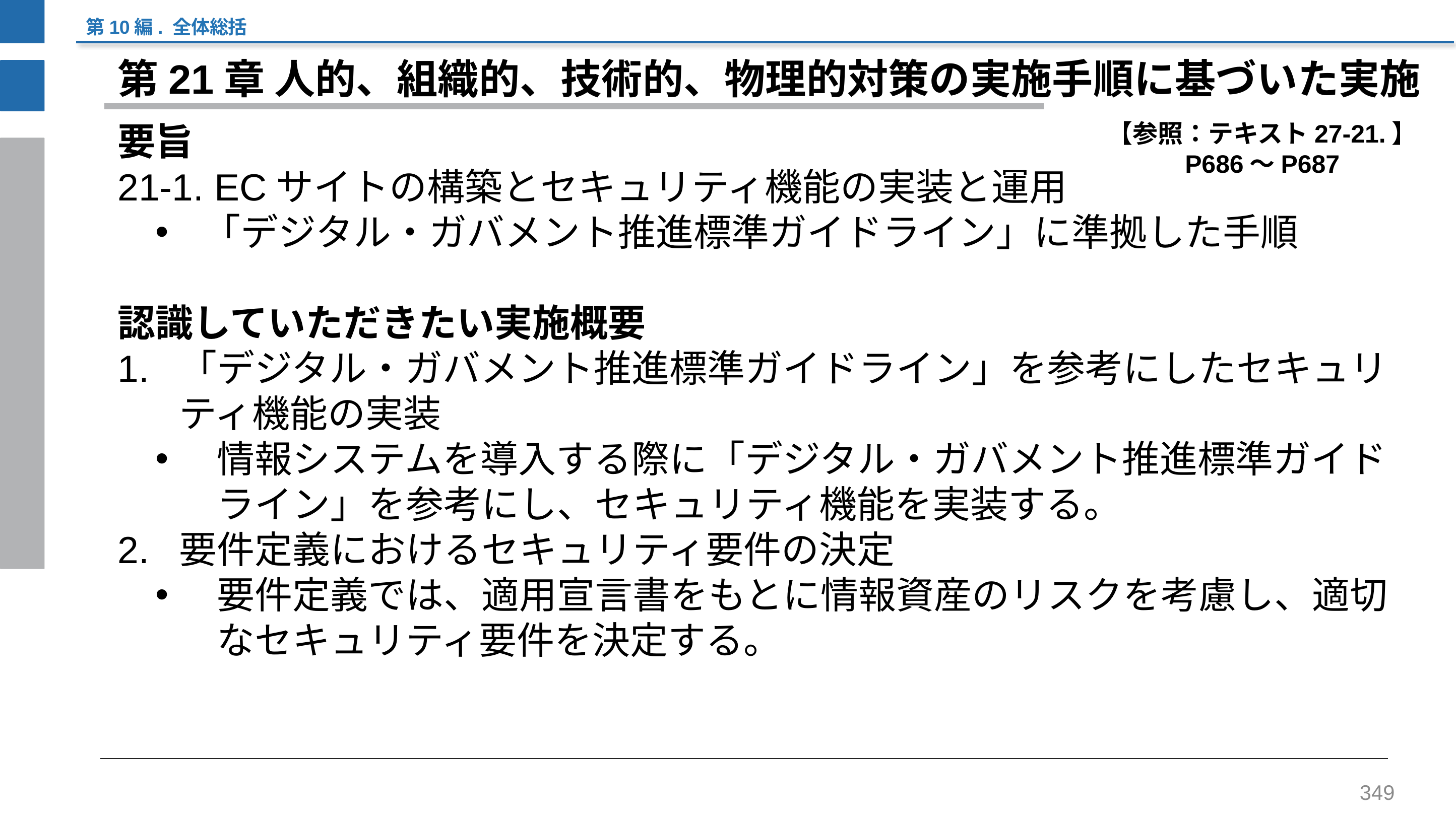

第10編. 全体総括
第21章 人的、組織的、技術的、物理的対策の実施手順に基づいた実施
要旨
21-1. ECサイトの構築とセキュリティ機能の実装と運用
「デジタル・ガバメント推進標準ガイドライン」に準拠した手順

認識していただきたい実施概要
「デジタル・ガバメント推進標準ガイドライン」を参考にしたセキュリティ機能の実装
情報システムを導入する際に「デジタル・ガバメント推進標準ガイドライン」を参考にし、セキュリティ機能を実装する。
要件定義におけるセキュリティ要件の決定
要件定義では、適用宣言書をもとに情報資産のリスクを考慮し、適切なセキュリティ要件を決定する。
【参照：テキスト27-21.】
P686～P687
349